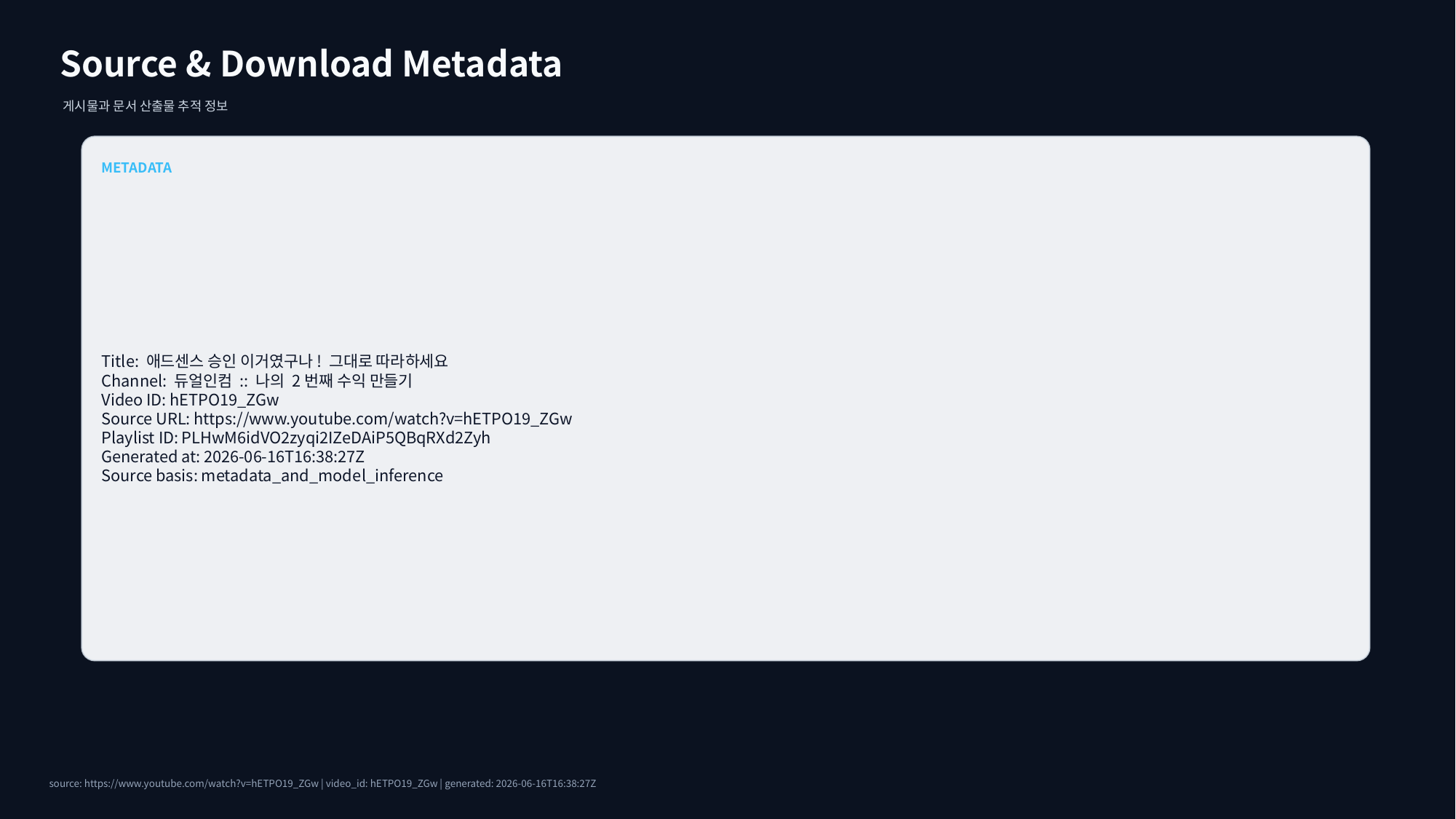

Source & Download Metadata
게시물과 문서 산출물 추적 정보

METADATA
Title: 애드센스 승인 이거였구나! 그대로 따라하세요
Channel: 듀얼인컴 :: 나의 2번째 수익 만들기
Video ID: hETPO19_ZGw
Source URL: https://www.youtube.com/watch?v=hETPO19_ZGw
Playlist ID: PLHwM6idVO2zyqi2IZeDAiP5QBqRXd2Zyh
Generated at: 2026-06-16T16:38:27Z
Source basis: metadata_and_model_inference
source: https://www.youtube.com/watch?v=hETPO19_ZGw | video_id: hETPO19_ZGw | generated: 2026-06-16T16:38:27Z